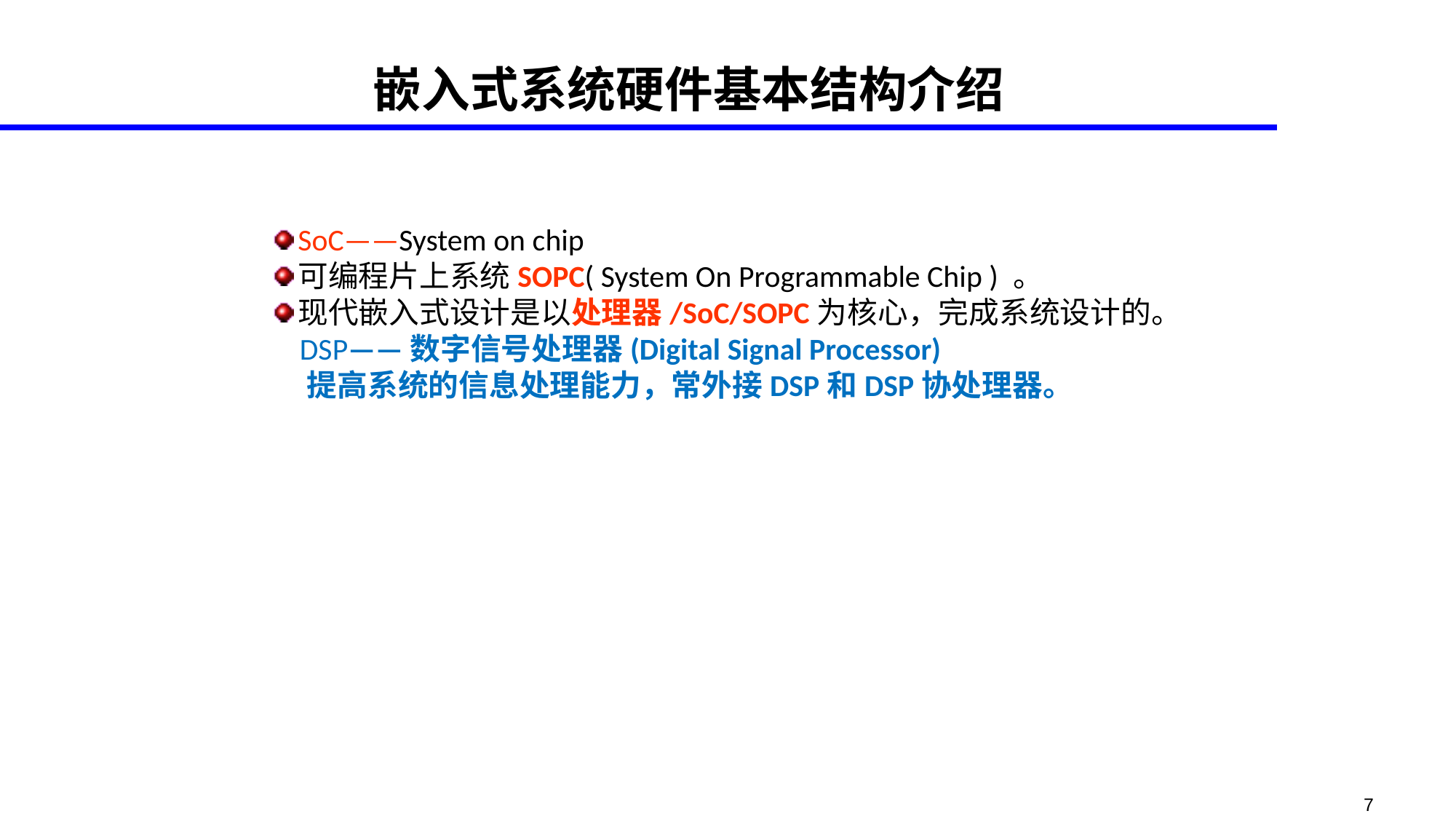

嵌入式系统硬件基本结构介绍
SoC——System on chip
可编程片上系统SOPC( System On Programmable Chip ) 。
现代嵌入式设计是以处理器/SoC/SOPC为核心，完成系统设计的。
    DSP——数字信号处理器(Digital Signal Processor)
    提高系统的信息处理能力，常外接DSP和DSP协处理器。

7